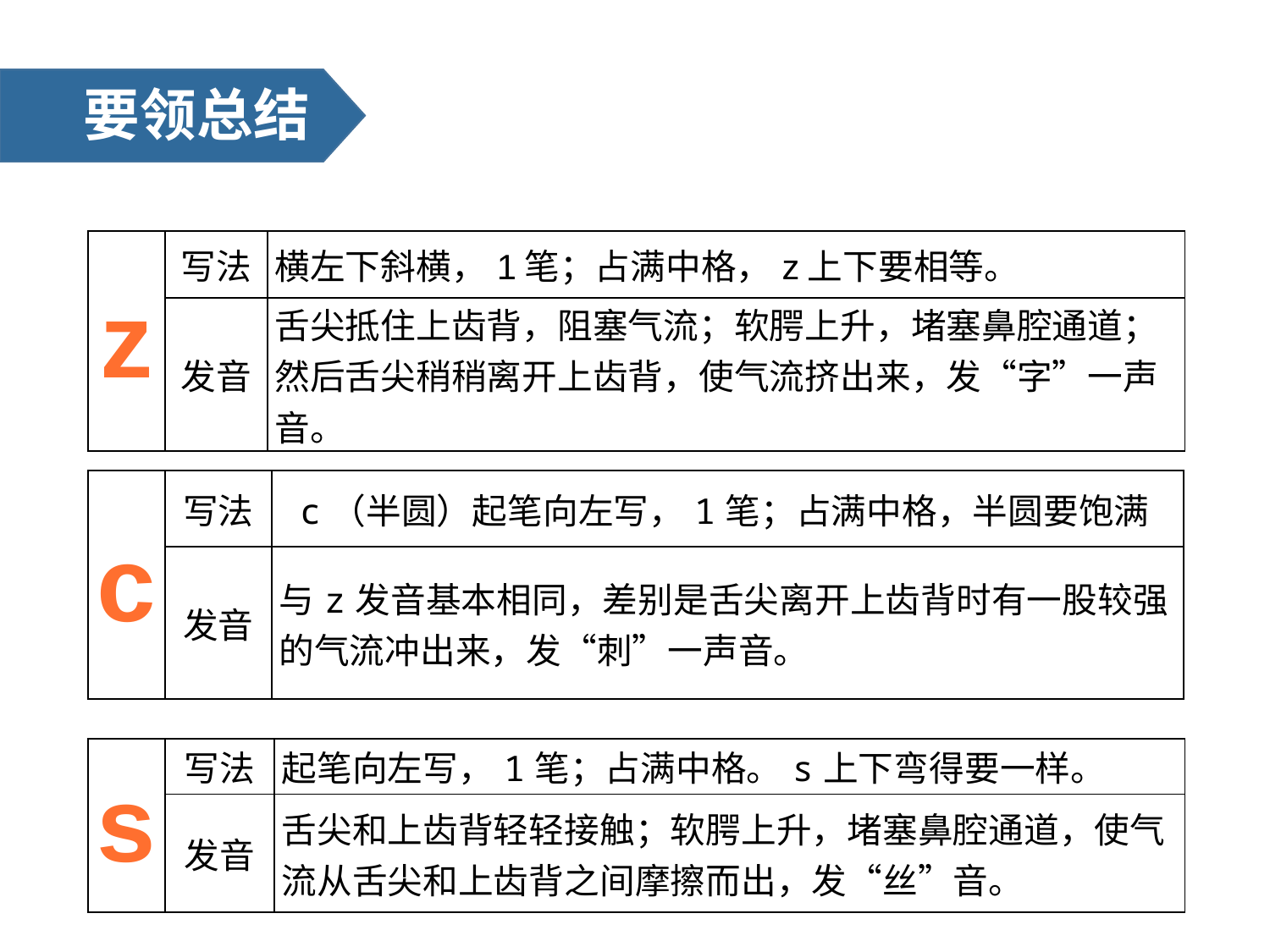

要领总结
| z | 写法 | 横左下斜横，1笔；占满中格，z上下要相等。 |
| --- | --- | --- |
|  | 发音 | 舌尖抵住上齿背，阻塞气流；软腭上升，堵塞鼻腔通道；然后舌尖稍稍离开上齿背，使气流挤出来，发“字”一声音。 |
| c | 写法 | c（半圆）起笔向左写，1笔；占满中格，半圆要饱满 |
| --- | --- | --- |
|  | 发音 | 与z发音基本相同，差别是舌尖离开上齿背时有一股较强的气流冲出来，发“刺”一声音。 |
| s | 写法 | 起笔向左写，1笔；占满中格。s上下弯得要一样。 |
| --- | --- | --- |
|  | 发音 | 舌尖和上齿背轻轻接触；软腭上升，堵塞鼻腔通道，使气流从舌尖和上齿背之间摩擦而出，发“丝”音。 |